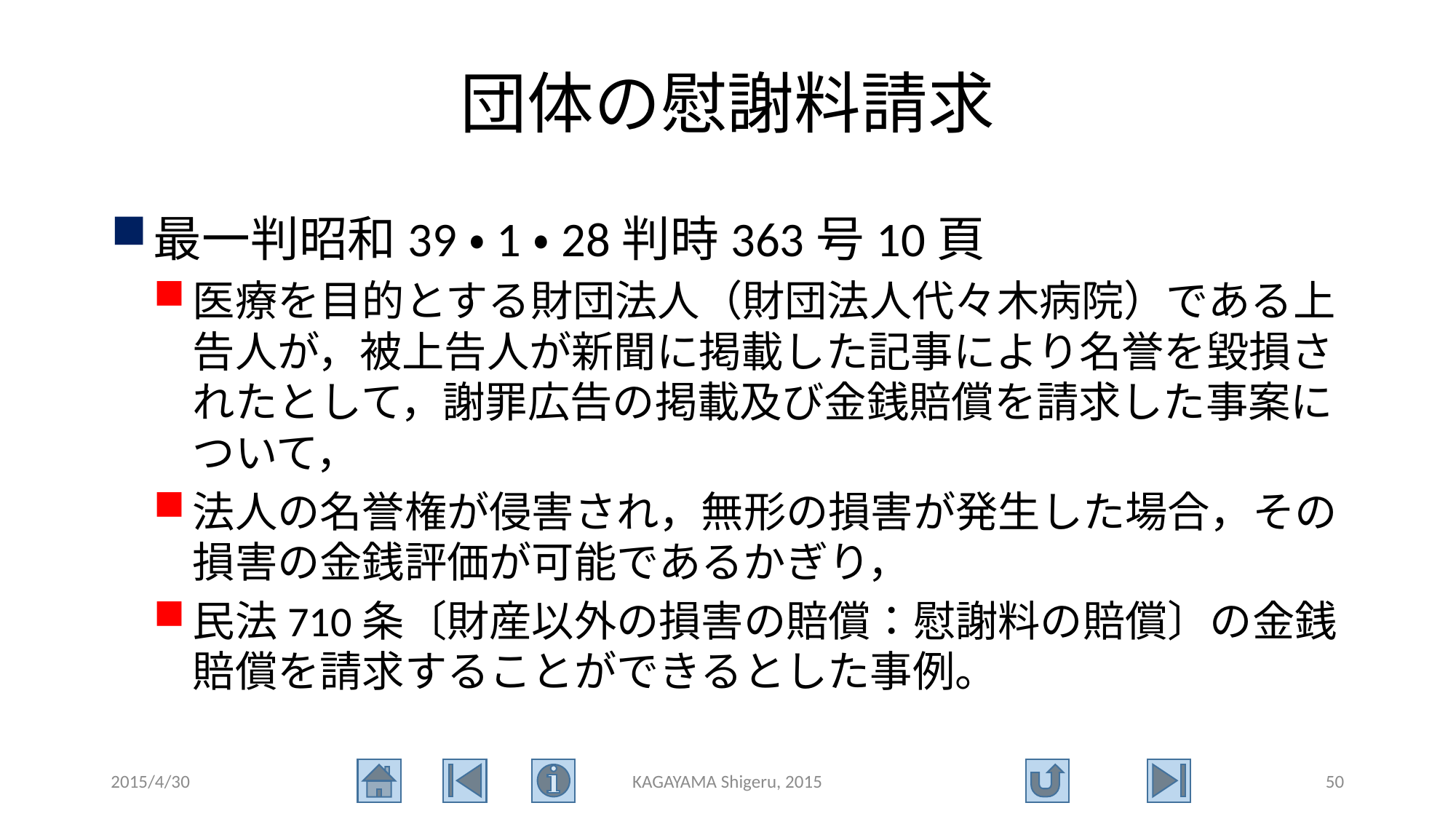

# 団体の慰謝料請求
最一判昭和39・1・28判時363号10頁
医療を目的とする財団法人（財団法人代々木病院）である上告人が，被上告人が新聞に掲載した記事により名誉を毀損されたとして，謝罪広告の掲載及び金銭賠償を請求した事案について，
法人の名誉権が侵害され，無形の損害が発生した場合，その損害の金銭評価が可能であるかぎり，
民法710条〔財産以外の損害の賠償：慰謝料の賠償〕の金銭賠償を請求することができるとした事例。
2015/4/30
KAGAYAMA Shigeru, 2015
50